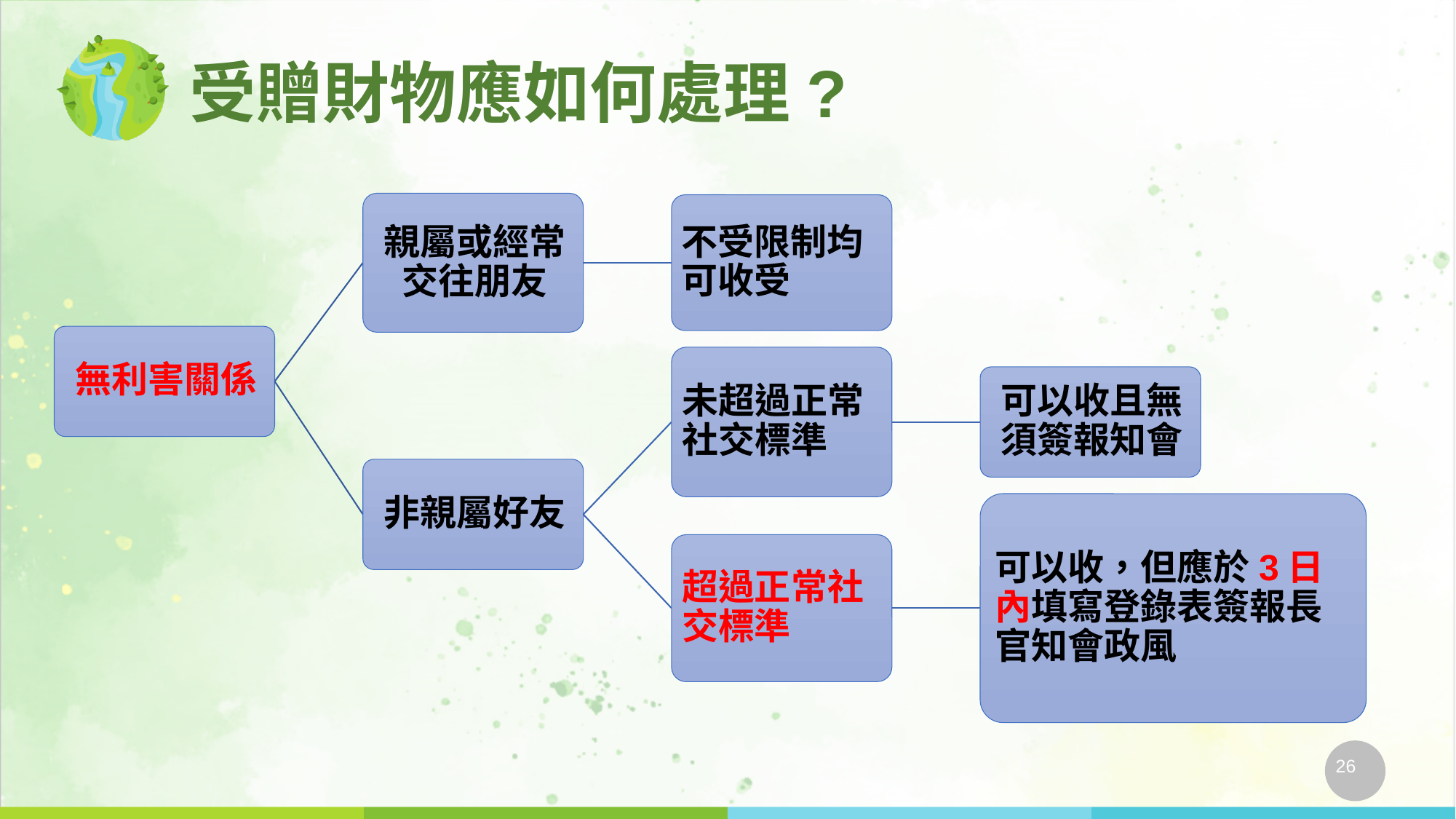

受贈財物應如何處理?
無利害關係

親屬或經常交往朋友

不受限制均可收受

非親屬好友

未超過正常社交標準

可以收且無須簽報知會

超過正常社交標準

可以收，但應於3日內填寫登錄表簽報長官知會政風
26
26